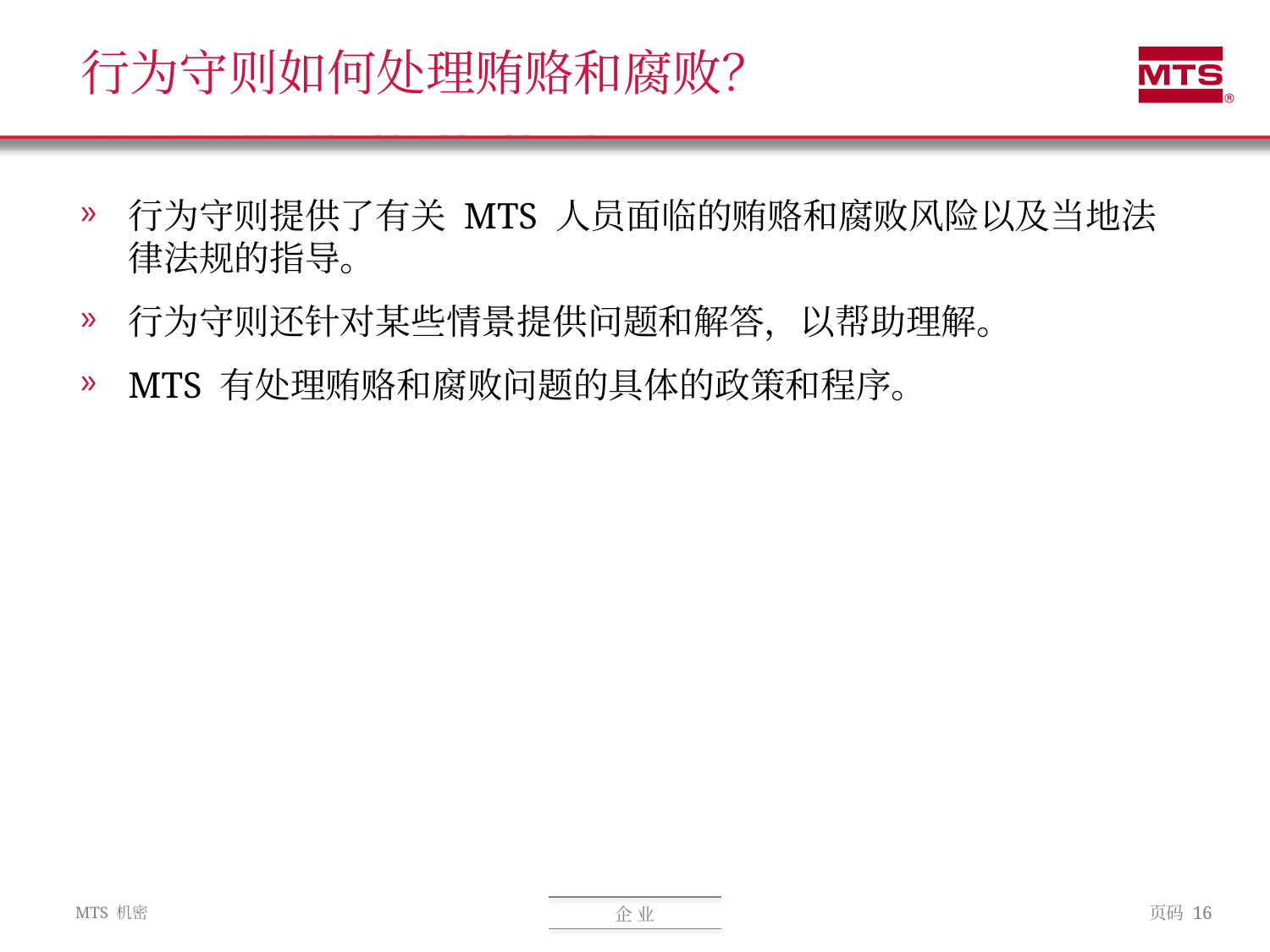

# 行为守则如何处理贿赂和腐败？
行为守则提供了有关 MTS 人员面临的贿赂和腐败风险以及当地法律法规的指导。
行为守则还针对某些情景提供问题和解答，以帮助理解。
MTS 有处理贿赂和腐败问题的具体的政策和程序。